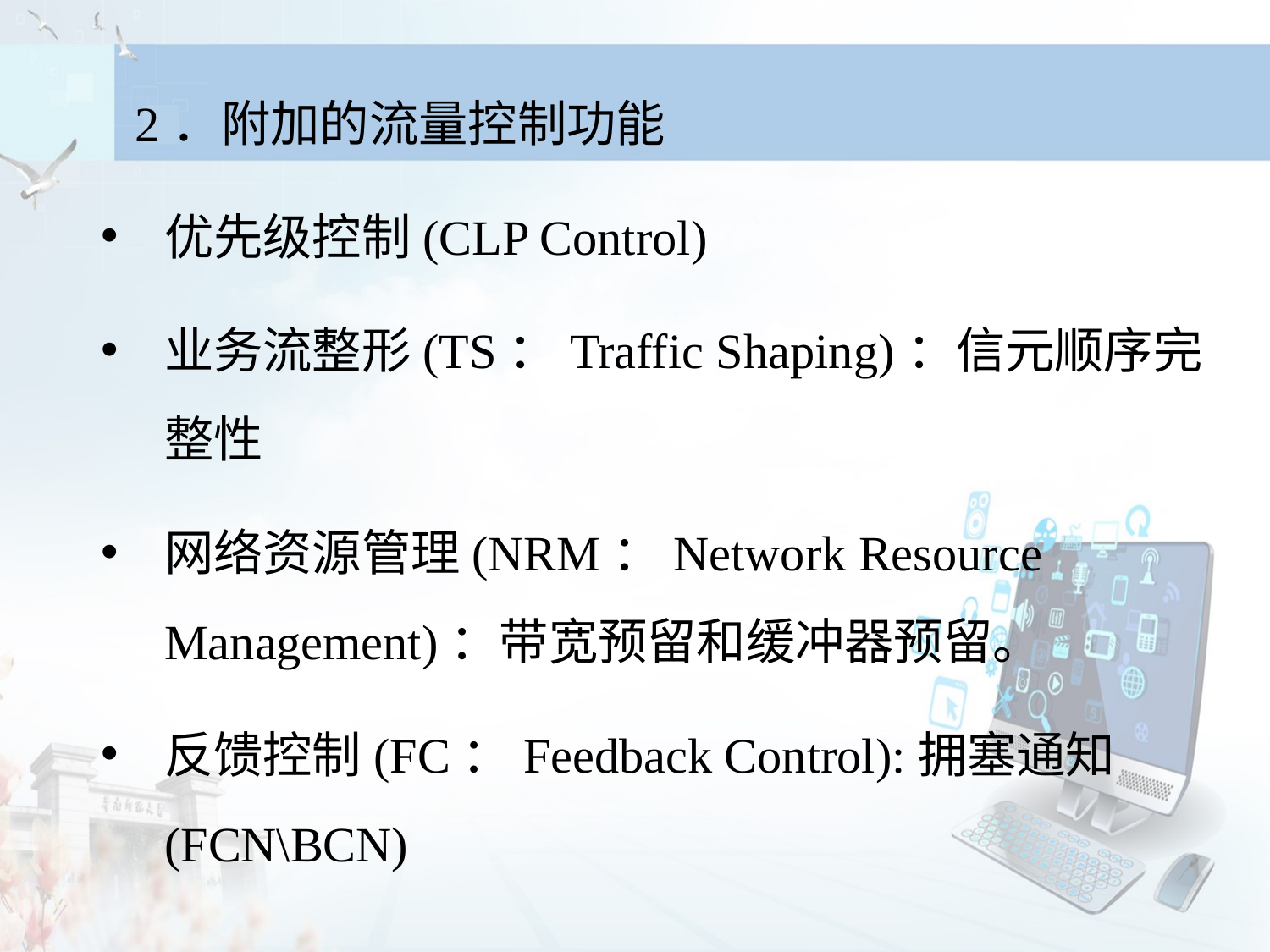

2．附加的流量控制功能
优先级控制(CLP Control)
业务流整形(TS：Traffic Shaping)：信元顺序完整性
网络资源管理(NRM：Network Resource Management)：带宽预留和缓冲器预留。
反馈控制(FC：Feedback Control):拥塞通知(FCN\BCN)